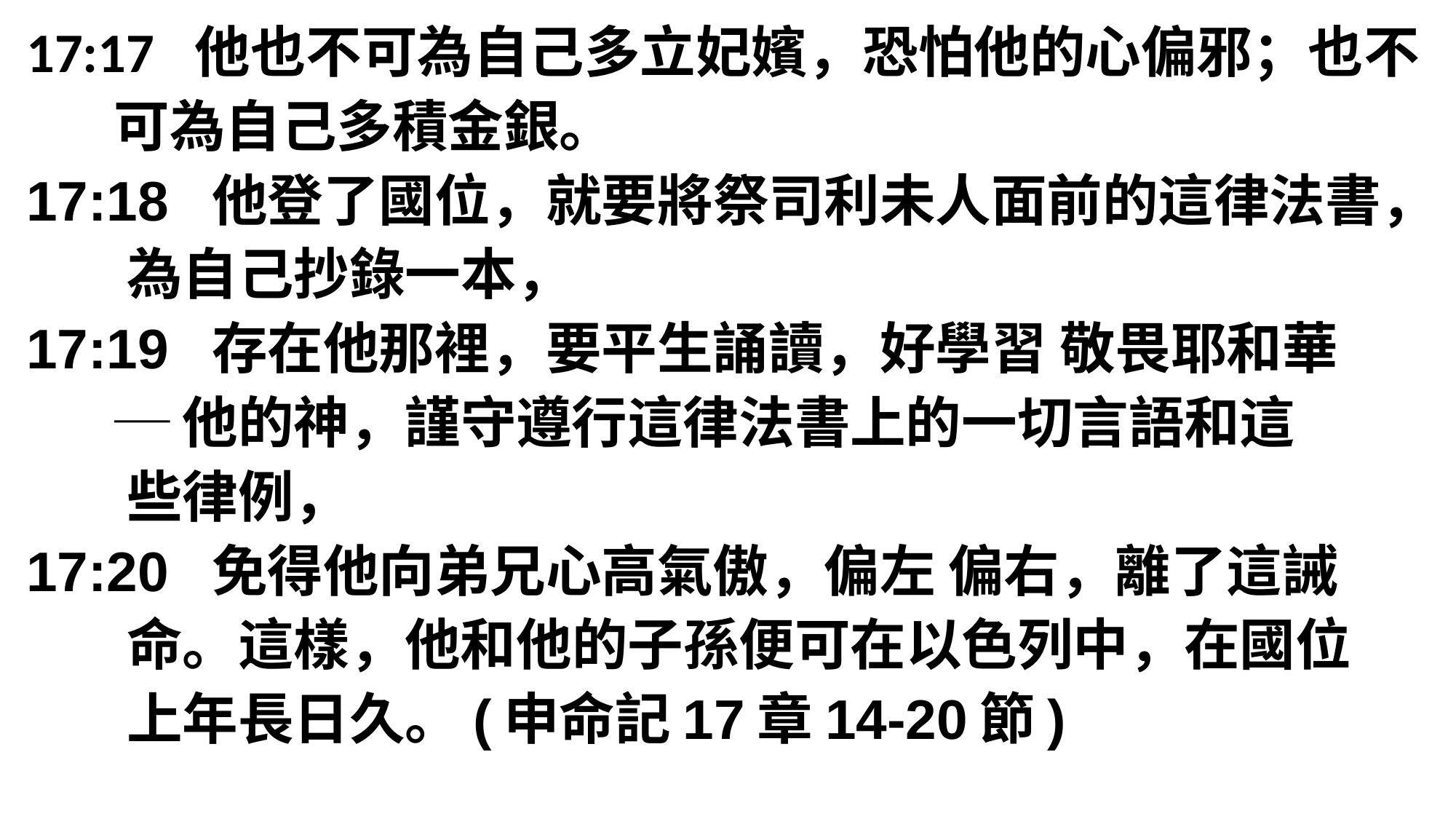

17:17  他也不可為自己多立妃嬪，恐怕他的心偏邪；也不
      可為自己多積金銀。
17:18  他登了國位，就要將祭司利未人面前的這律法書，
       為自己抄錄一本，
17:19  存在他那裡，要平生誦讀，好學習 敬畏耶和華
       ─他的神，謹守遵行這律法書上的一切言語和這
       些律例，
17:20  免得他向弟兄心高氣傲，偏左 偏右，離了這誡
       命。這樣，他和他的子孫便可在以色列中，在國位
       上年長日久。(申命記17章14-20節)